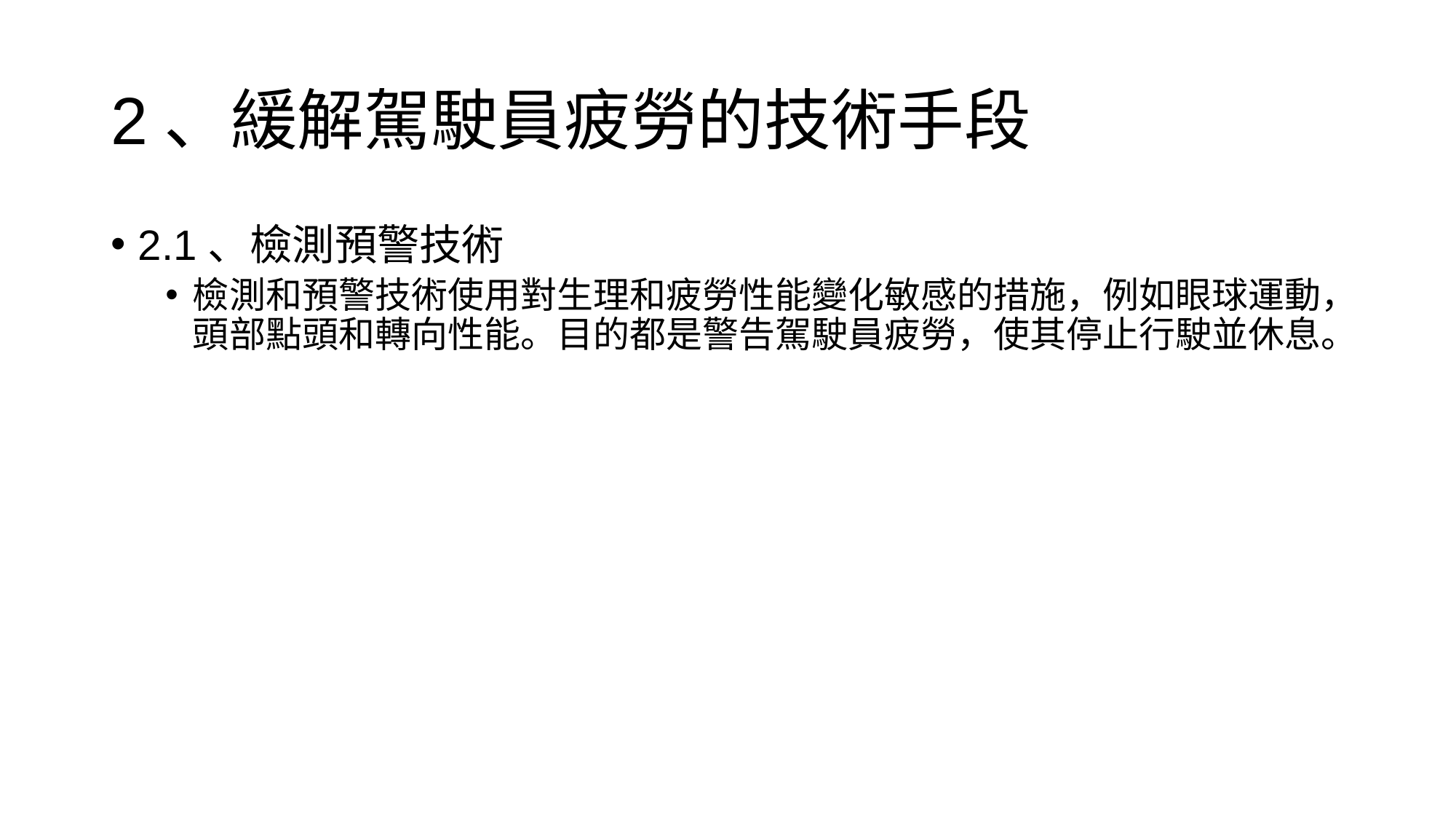

# 2、緩解駕駛員疲勞的技術手段
2.1、檢測預警技術
檢測和預警技術使用對生理和疲勞性能變化敏感的措施，例如眼球運動，頭部點頭和轉向性能。目的都是警告駕駛員疲勞，使其停止行駛並休息。